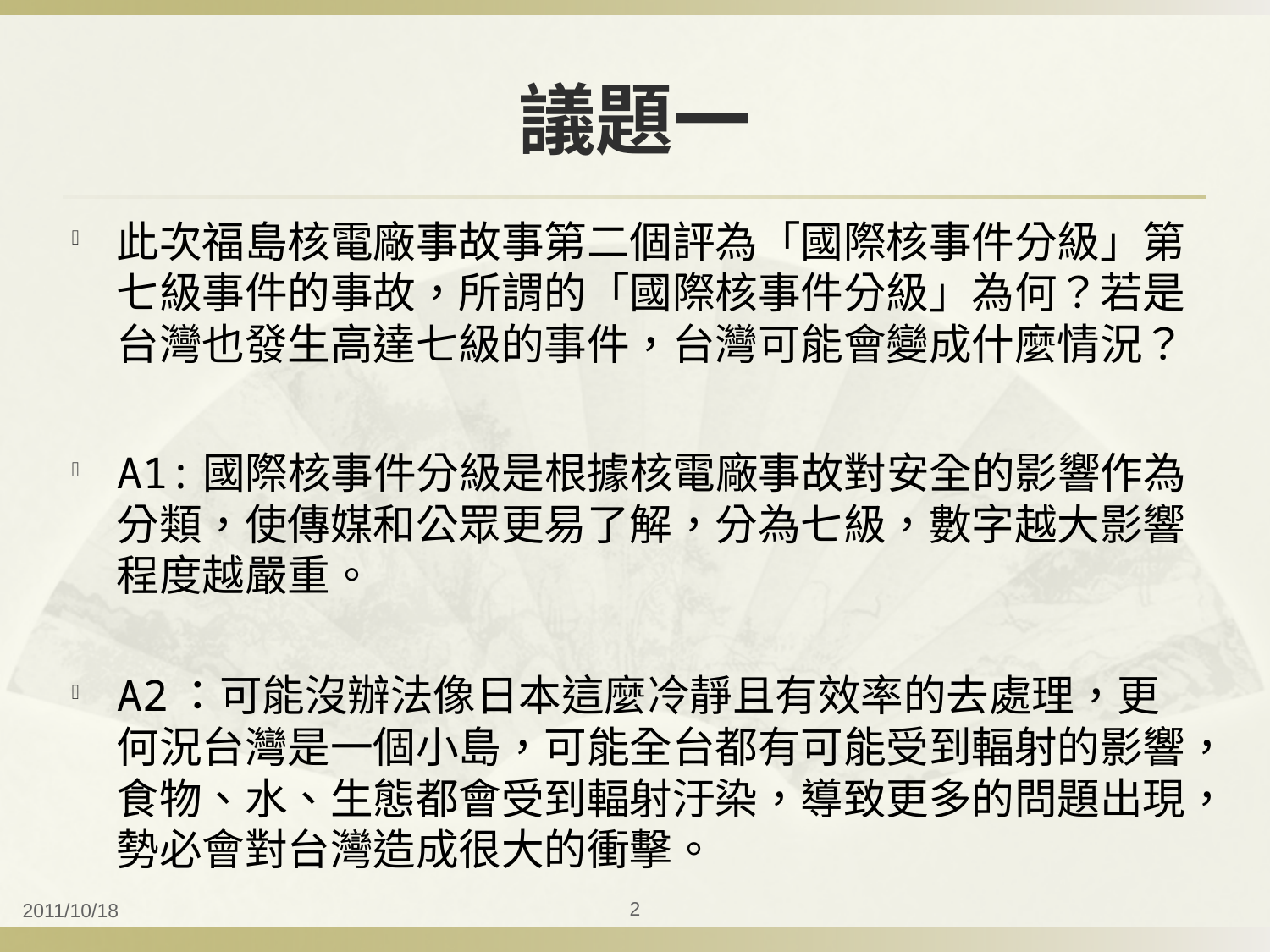

# 議題一
此次福島核電廠事故事第二個評為「國際核事件分級」第七級事件的事故，所謂的「國際核事件分級」為何？若是台灣也發生高達七級的事件，台灣可能會變成什麼情況？

A1:國際核事件分級是根據核電廠事故對安全的影響作為分類，使傳媒和公眾更易了解，分為七級，數字越大影響程度越嚴重。

A2：可能沒辦法像日本這麼冷靜且有效率的去處理，更何況台灣是一個小島，可能全台都有可能受到輻射的影響，食物、水、生態都會受到輻射汙染，導致更多的問題出現，勢必會對台灣造成很大的衝擊。

2011/10/18
2